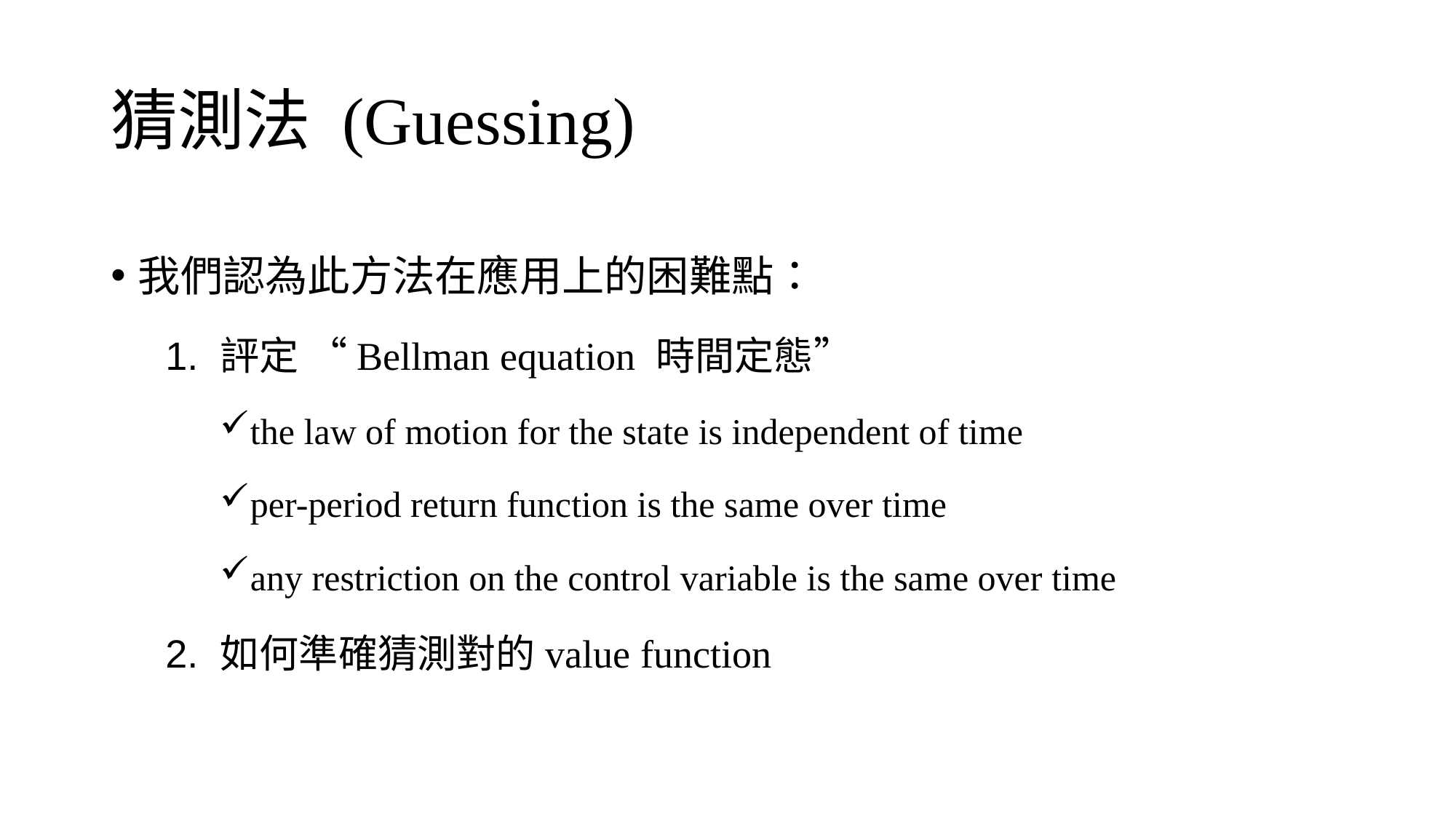

# 猜測法 (Guessing)
我們認為此方法在應用上的困難點：
評定 “Bellman equation 時間定態”
the law of motion for the state is independent of time
per-period return function is the same over time
any restriction on the control variable is the same over time
如何準確猜測對的value function